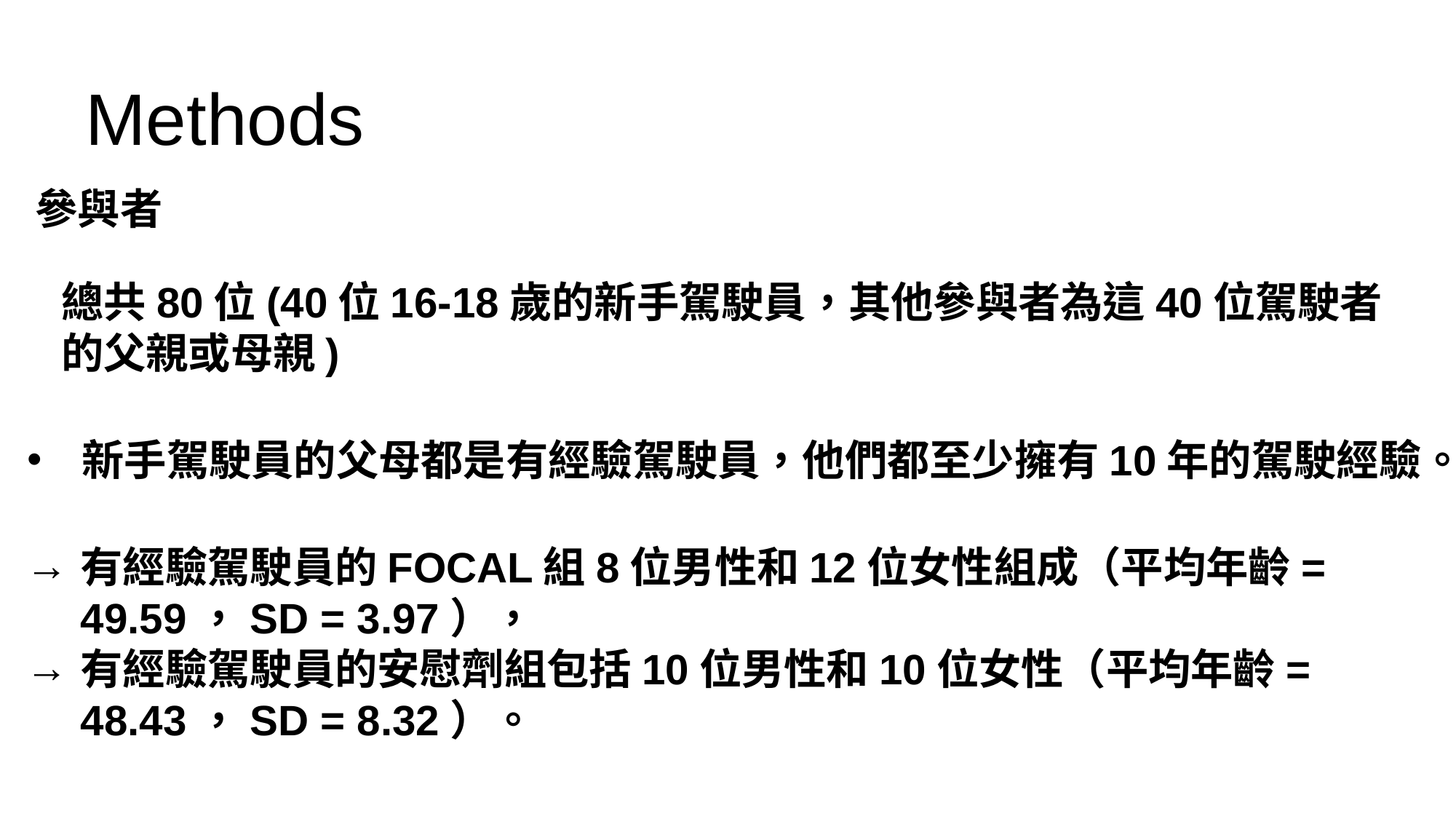

Methods
參與者
總共80位(40位16-18歲的新手駕駛員，其他參與者為這40位駕駛者的父親或母親)
新手駕駛員的父母都是有經驗駕駛員，他們都至少擁有10年的駕駛經驗。
有經驗駕駛員的FOCAL組8位男性和12位女性組成（平均年齡= 49.59，SD = 3.97），
有經驗駕駛員的安慰劑組包括10位男性和10位女性（平均年齡= 48.43，SD = 8.32）。